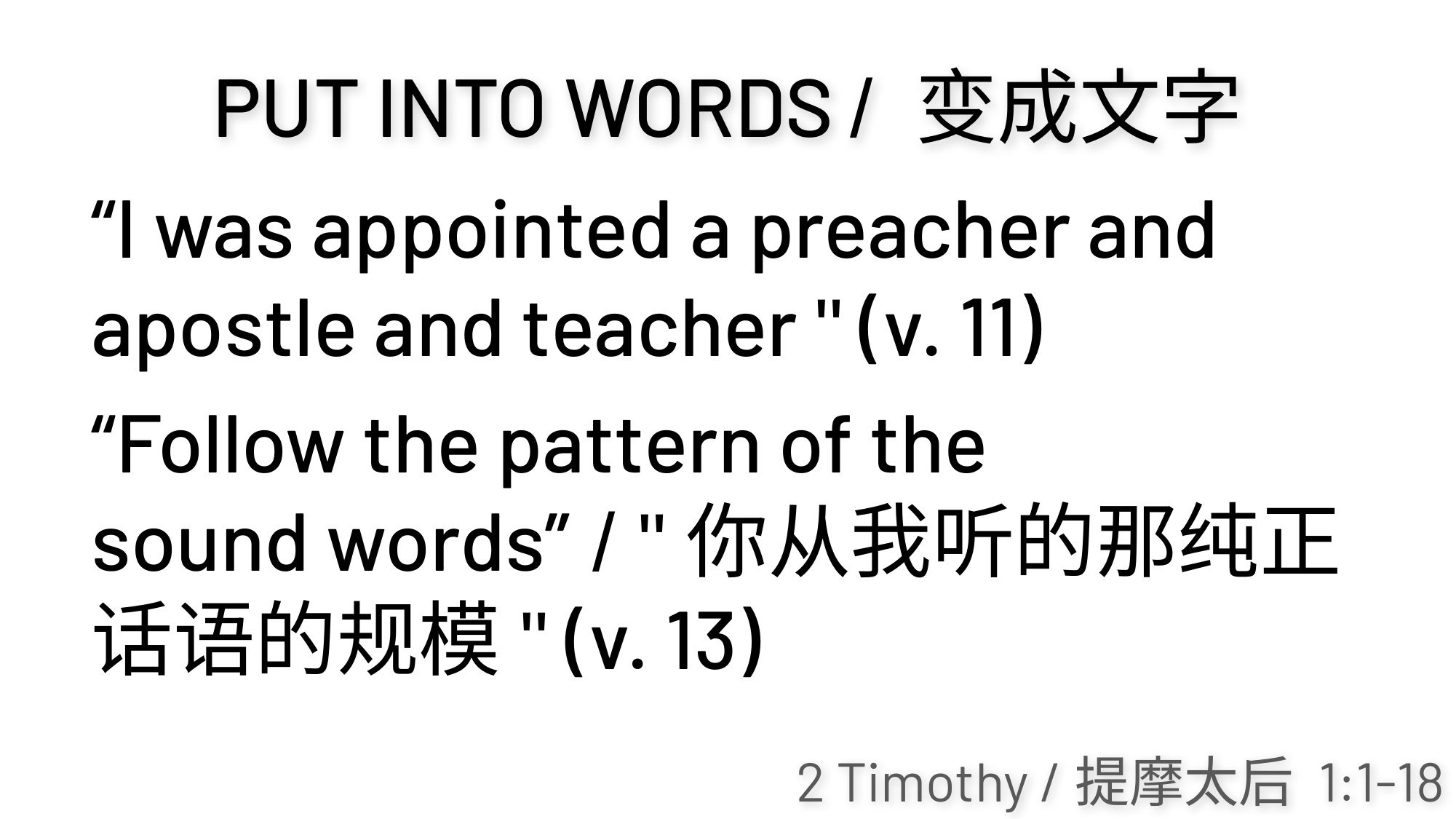

PUT INTO WORDS / 变成文字
“I was appointed a preacher and apostle and teacher " (v. 11)
“Follow the pattern of the sound words” / "你从我听的那纯正话语的规模" (v. 13)
2 Timothy /提摩太后 1:1-18